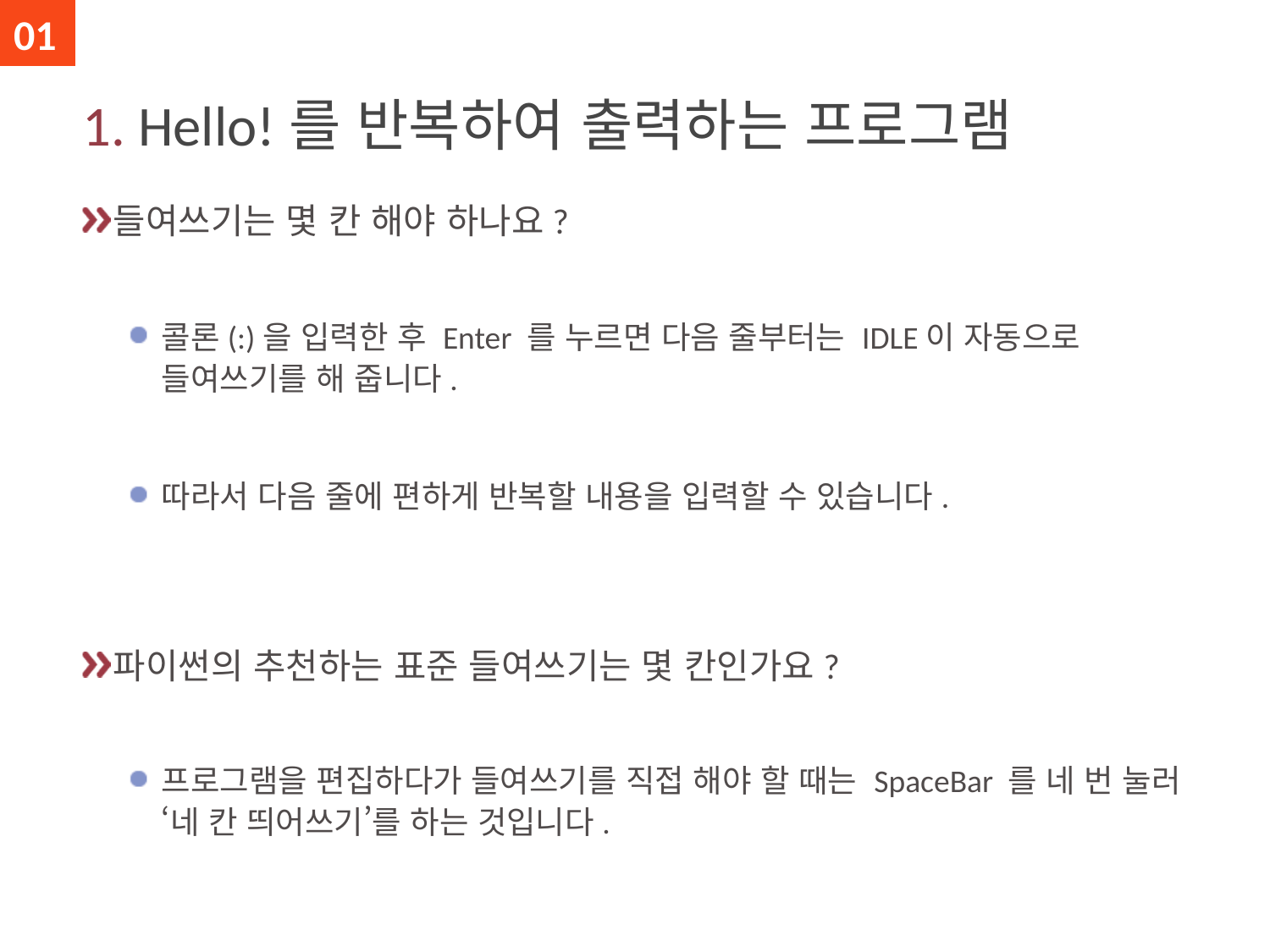

01
# 1. Hello!를 반복하여 출력하는 프로그램
들여쓰기는 몇 칸 해야 하나요?
콜론(:)을 입력한 후 Enter 를 누르면 다음 줄부터는 IDLE이 자동으로 들여쓰기를 해 줍니다.

따라서 다음 줄에 편하게 반복할 내용을 입력할 수 있습니다.

파이썬의 추천하는 표준 들여쓰기는 몇 칸인가요?

프로그램을 편집하다가 들여쓰기를 직접 해야 할 때는 SpaceBar 를 네 번 눌러 ‘네 칸 띄어쓰기’를 하는 것입니다.